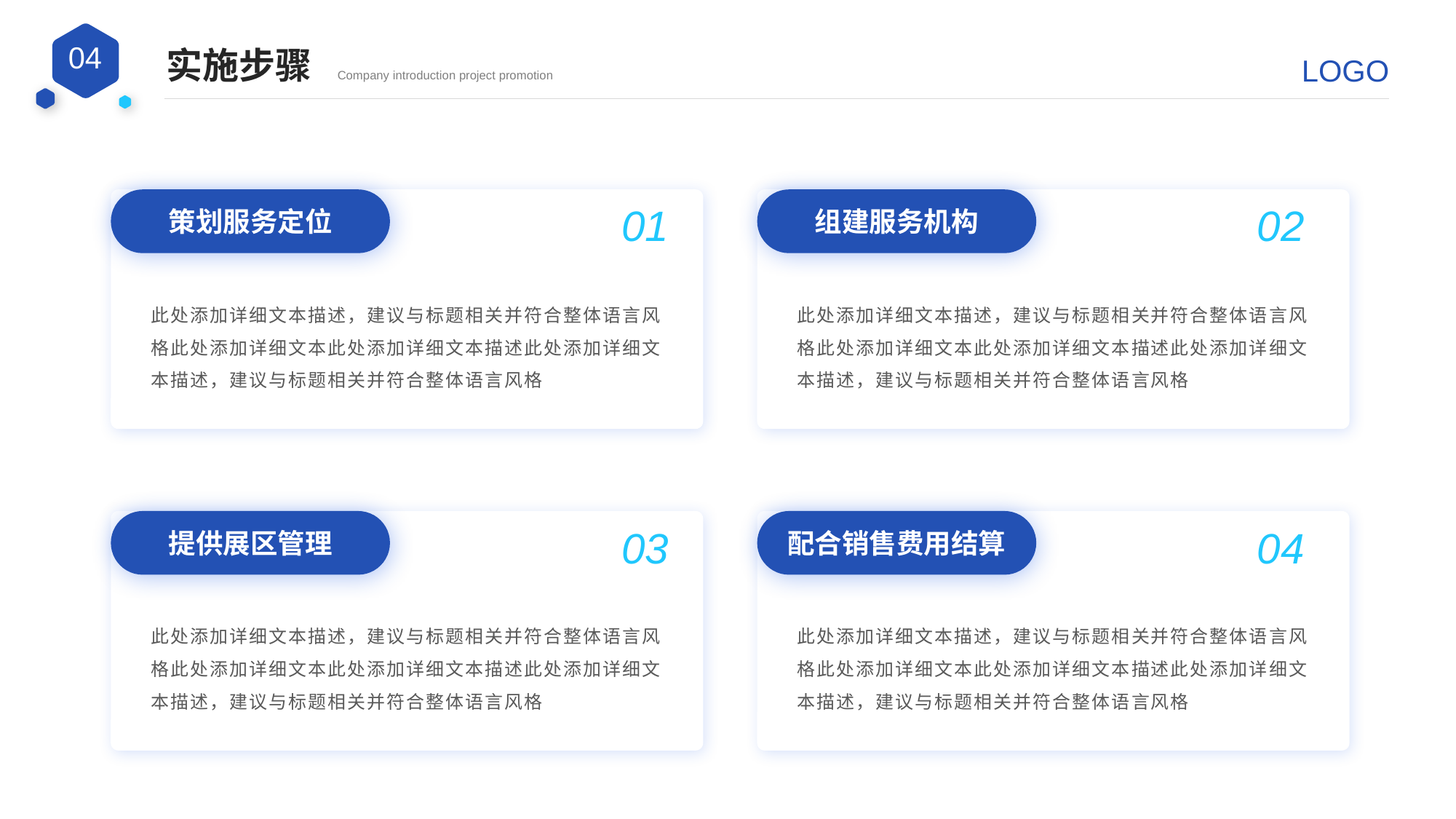

实施步骤
Company introduction project promotion
策划服务定位

此处添加详细文本描述，建议与标题相关并符合整体语言风格此处添加详细文本此处添加详细文本描述此处添加详细文本描述，建议与标题相关并符合整体语言风格
组建服务机构

此处添加详细文本描述，建议与标题相关并符合整体语言风格此处添加详细文本此处添加详细文本描述此处添加详细文本描述，建议与标题相关并符合整体语言风格
01
02
提供展区管理

此处添加详细文本描述，建议与标题相关并符合整体语言风格此处添加详细文本此处添加详细文本描述此处添加详细文本描述，建议与标题相关并符合整体语言风格
配合销售费用结算

此处添加详细文本描述，建议与标题相关并符合整体语言风格此处添加详细文本此处添加详细文本描述此处添加详细文本描述，建议与标题相关并符合整体语言风格
03
04